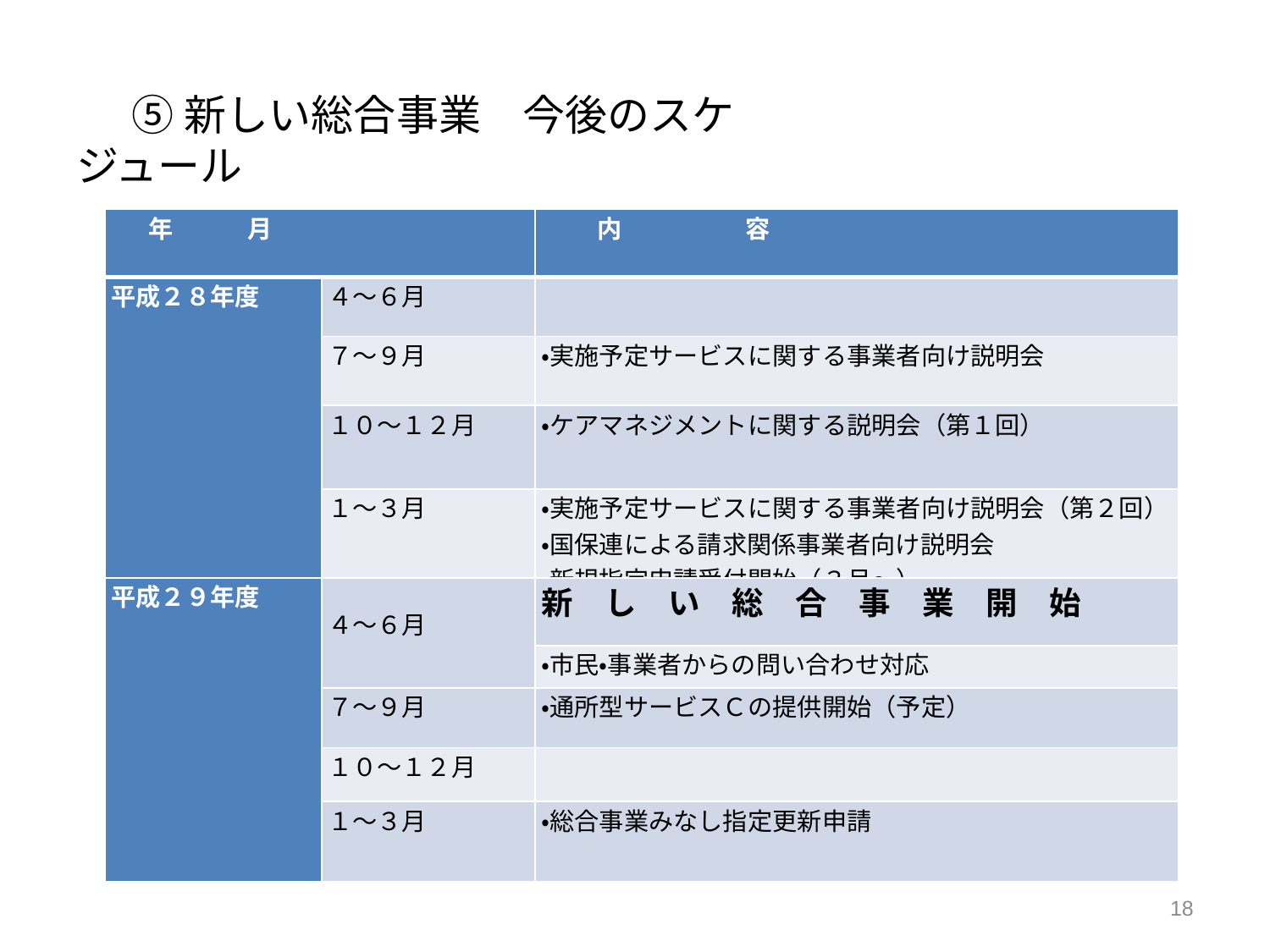

⑤新しい総合事業　今後のスケジュール

| 年　　　月 |  | 内　　　　　容 |
| --- | --- | --- |
| 平成２８年度 | ４～６月 |  |
|  | ７～９月 | ・実施予定サービスに関する事業者向け説明会 |
|  | １０～１２月 | ・ケアマネジメントに関する説明会（第１回） |
|  | １～３月 | ・実施予定サービスに関する事業者向け説明会（第２回） ・国保連による請求関係事業者向け説明会 ・新規指定申請受付開始（３月～） |
| 平成２９年度 | ４～６月 | 新　し　い　総　合　事　業　開　始 |
|  |  | ・市民・事業者からの問い合わせ対応 |
|  | ７～９月 | ・通所型サービスＣの提供開始（予定） |
|  | １０～１２月 |  |
|  | １～３月 | ・総合事業みなし指定更新申請 |
18